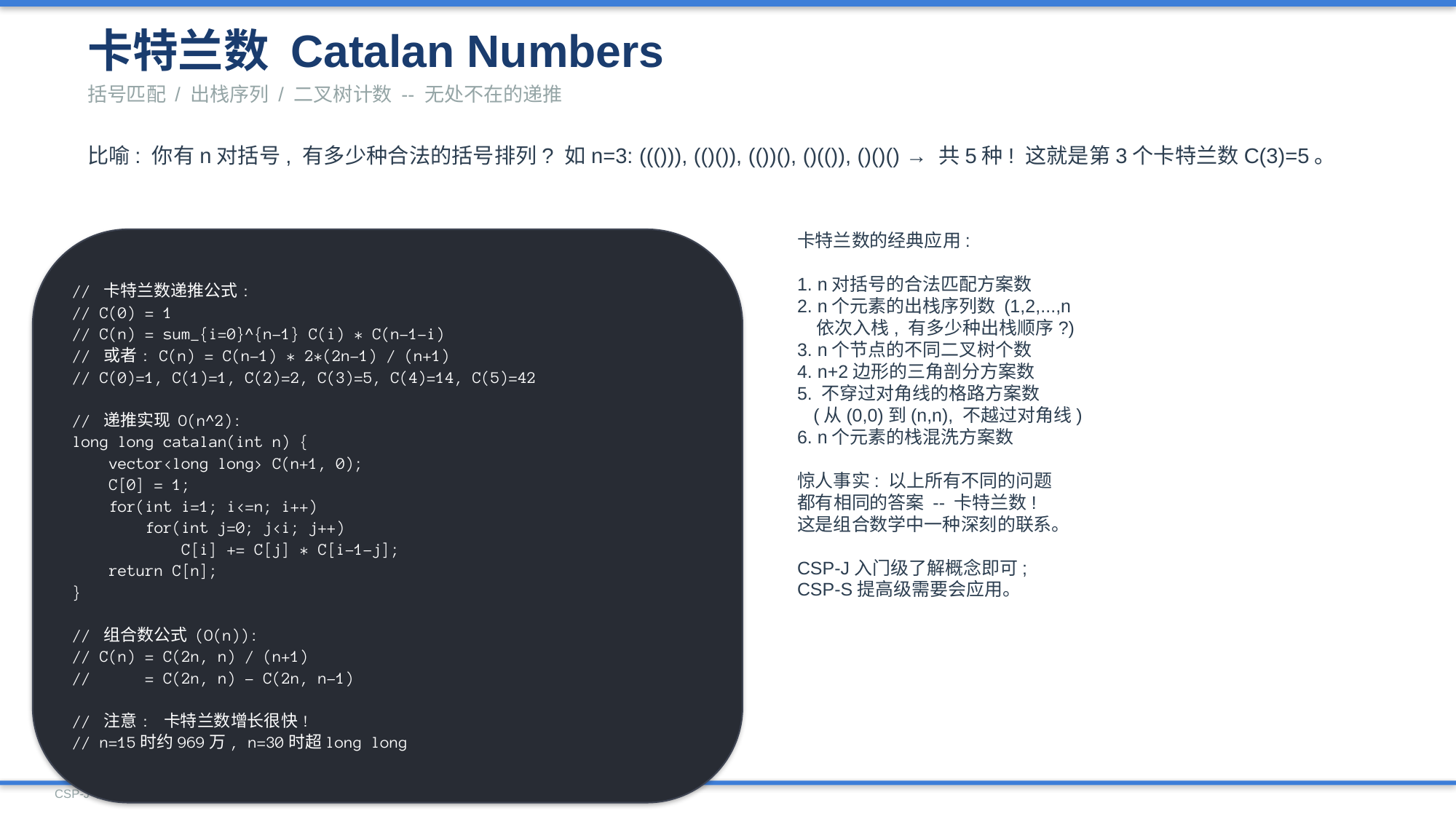

卡特兰数 Catalan Numbers
括号匹配 / 出栈序列 / 二叉树计数 -- 无处不在的递推
比喻: 你有n对括号, 有多少种合法的括号排列? 如n=3: ((())), (()()), (())(), ()(()), ()()() → 共5种! 这就是第3个卡特兰数C(3)=5。
// 卡特兰数递推公式:
// C(0) = 1
// C(n) = sum_{i=0}^{n-1} C(i) * C(n-1-i)
// 或者: C(n) = C(n-1) * 2*(2n-1) / (n+1)
// C(0)=1, C(1)=1, C(2)=2, C(3)=5, C(4)=14, C(5)=42

// 递推实现 O(n^2):
long long catalan(int n) {
    vector<long long> C(n+1, 0);
    C[0] = 1;
    for(int i=1; i<=n; i++)
        for(int j=0; j<i; j++)
            C[i] += C[j] * C[i-1-j];
    return C[n];
}

// 组合数公式 (O(n)):
// C(n) = C(2n, n) / (n+1)
//      = C(2n, n) - C(2n, n-1)

// 注意: 卡特兰数增长很快!
// n=15时约969万, n=30时超long long
卡特兰数的经典应用:
1. n对括号的合法匹配方案数
2. n个元素的出栈序列数 (1,2,...,n
   依次入栈, 有多少种出栈顺序?)
3. n个节点的不同二叉树个数
4. n+2边形的三角剖分方案数
5. 不穿过对角线的格路方案数
   (从(0,0)到(n,n), 不越过对角线)
6. n个元素的栈混洗方案数
惊人事实: 以上所有不同的问题
都有相同的答案 -- 卡特兰数!
这是组合数学中一种深刻的联系。
CSP-J入门级了解概念即可;
CSP-S提高级需要会应用。

CSP-J 入门级  |  PPT 37